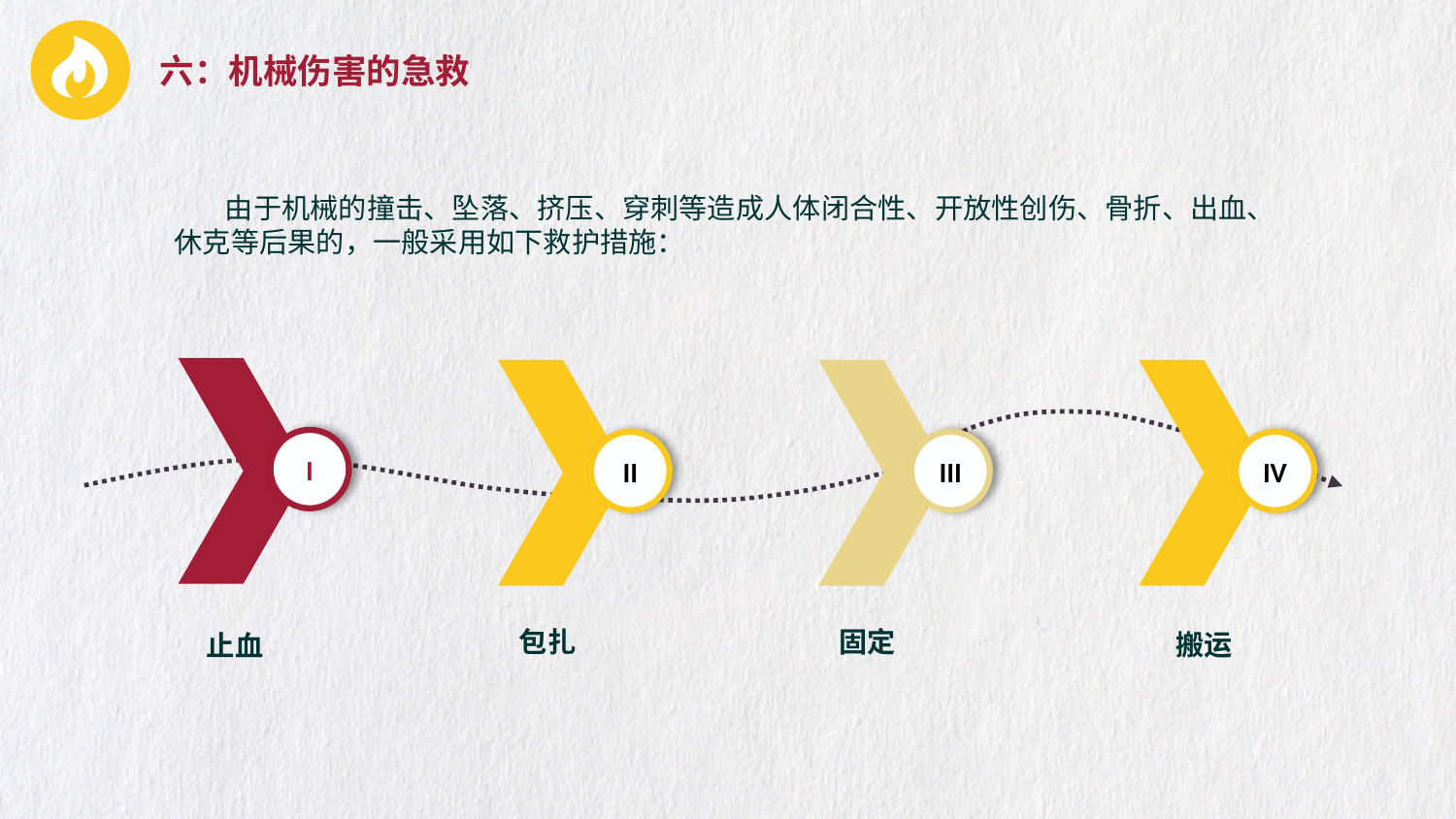

六：机械伤害的急救

       由于机械的撞击、坠落、挤压、穿刺等造成人体闭合性、开放性创伤、骨折、出血、休克等后果的，一般采用如下救护措施：

I

II

III

IV

固定
包扎
搬运
止血